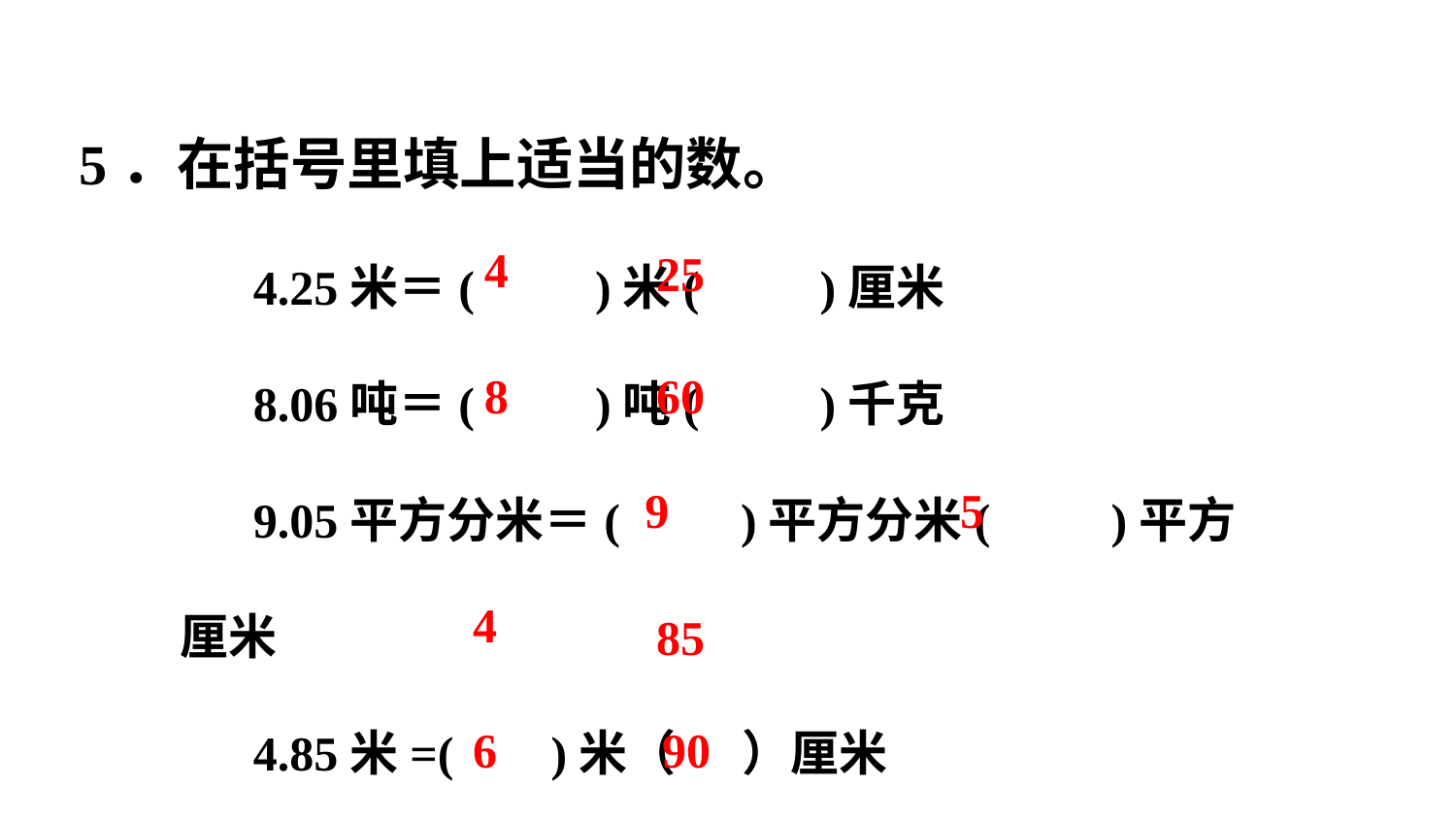

5．在括号里填上适当的数。
      4.25米＝(　　)米(　　)厘米
      8.06吨＝(　　)吨(　　)千克
      9.05平方分米＝(　　)平方分米(　　)平方厘米
      4.85米=(        )米（      ）厘米
      6.09吨=(         )吨（     ）千克
4
25
8
60
9
5
4
85
90
6